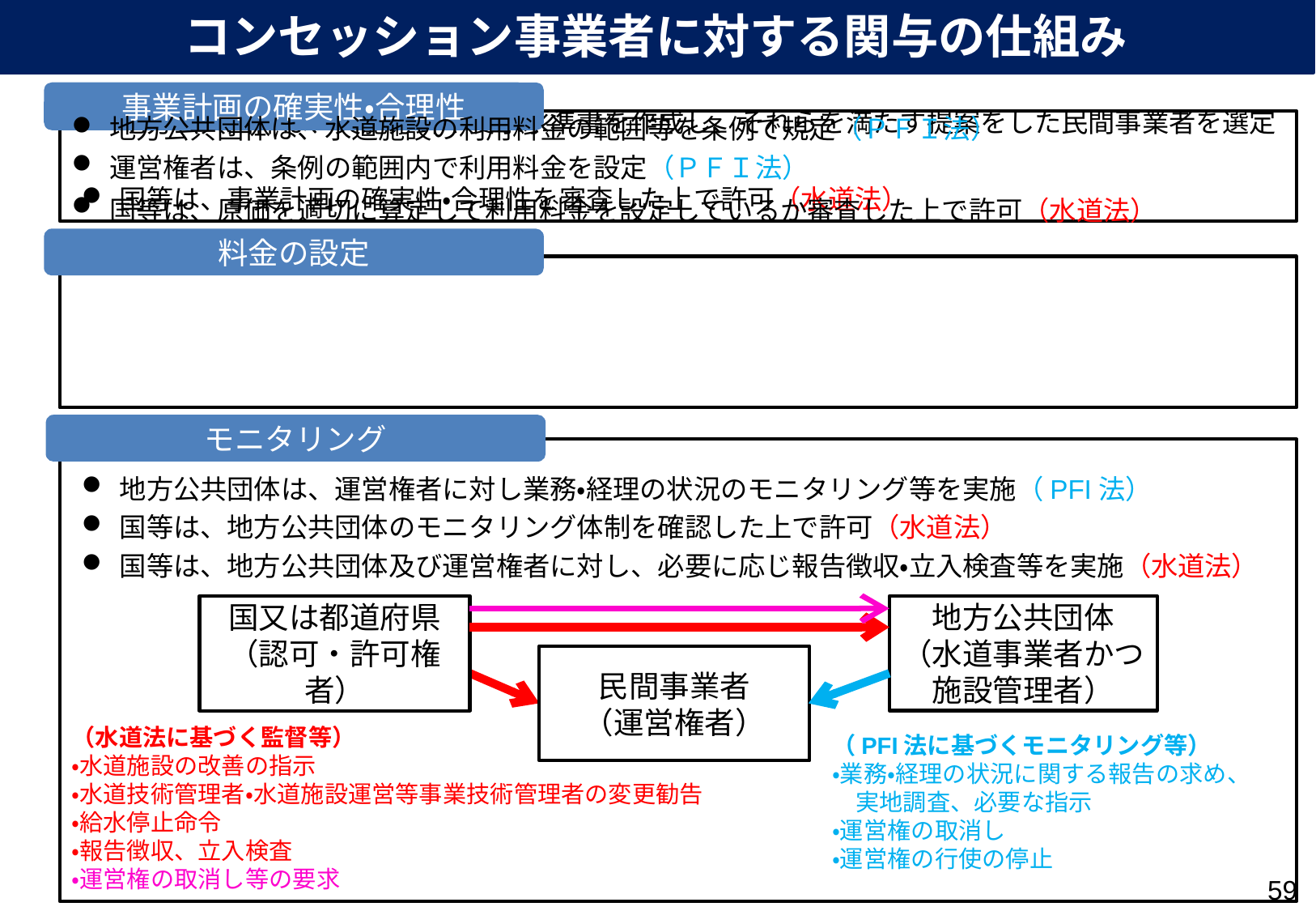

コンセッション事業者に対する関与の仕組み
事業計画の確実性・合理性
地方公共団体は、実施方針や要求水準書を作成し、それらを満たす提案をした民間事業者を選定
国等は、事業計画の確実性・合理性を審査した上で許可（水道法）
料金の設定
地方公共団体は、水道施設の利用料金の範囲等を条例で規定（ＰＦＩ法）
運営権者は、条例の範囲内で利用料金を設定（ＰＦＩ法）
国等は、原価を適切に算定して利用料金を設定しているか審査した上で許可（水道法）
モニタリング

地方公共団体は、運営権者に対し業務・経理の状況のモニタリング等を実施（PFI法）
国等は、地方公共団体のモニタリング体制を確認した上で許可（水道法）
国等は、地方公共団体及び運営権者に対し、必要に応じ報告徴収・立入検査等を実施（水道法）

地方公共団体
（水道事業者かつ
施設管理者）
国又は都道府県
（認可・許可権者）

民間事業者
（運営権者）

（水道法に基づく監督等）
・水道施設の改善の指示
・水道技術管理者・水道施設運営等事業技術管理者の変更勧告
・給水停止命令
・報告徴収、立入検査
・運営権の取消し等の要求
（PFI法に基づくモニタリング等）
・業務・経理の状況に関する報告の求め、
　実地調査、必要な指示
・運営権の取消し
・運営権の行使の停止
59